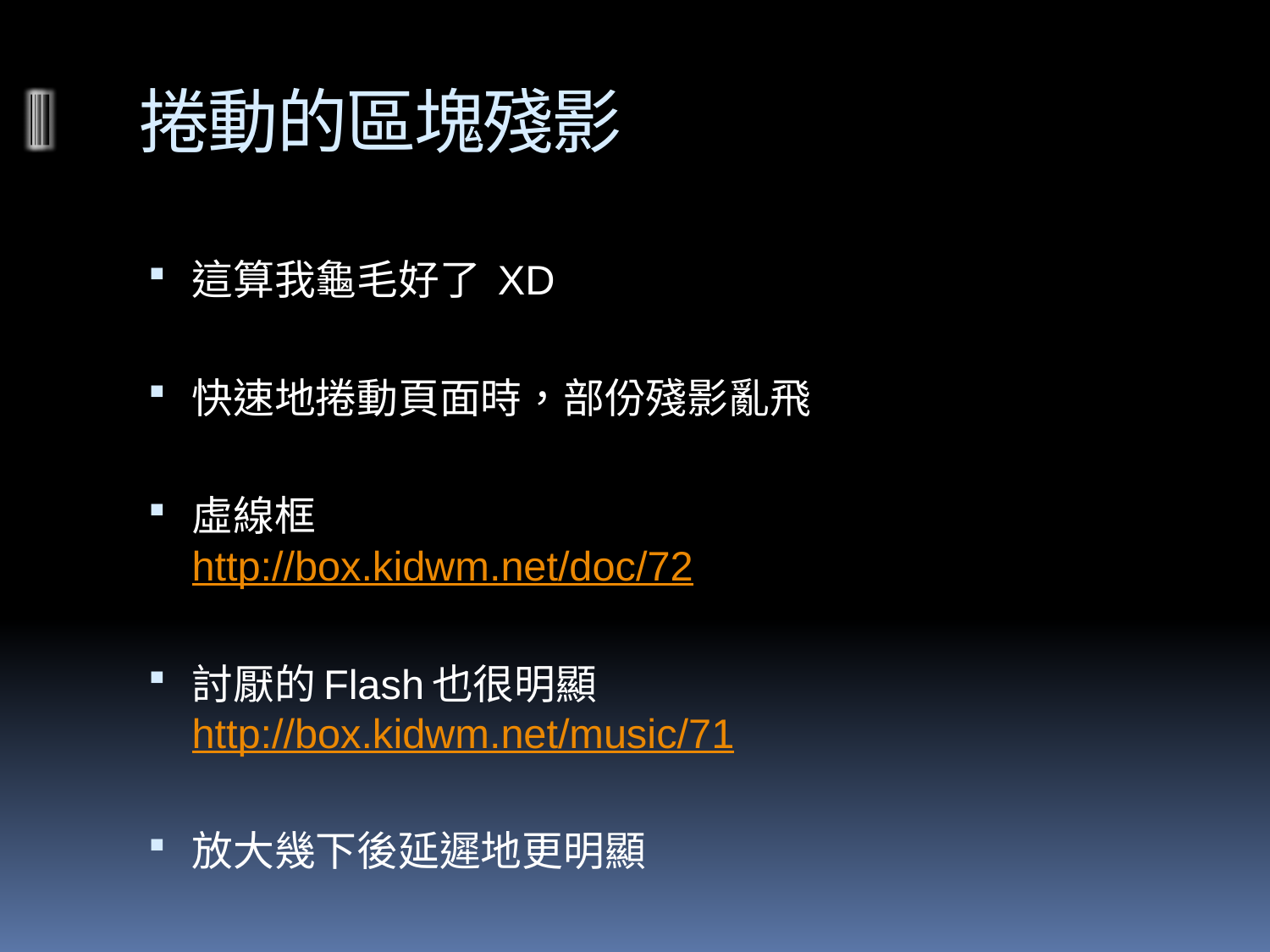

# 捲動的區塊殘影
這算我龜毛好了 XD

快速地捲動頁面時，部份殘影亂飛

虛線框
http://box.kidwm.net/doc/72

討厭的Flash也很明顯
http://box.kidwm.net/music/71

放大幾下後延遲地更明顯